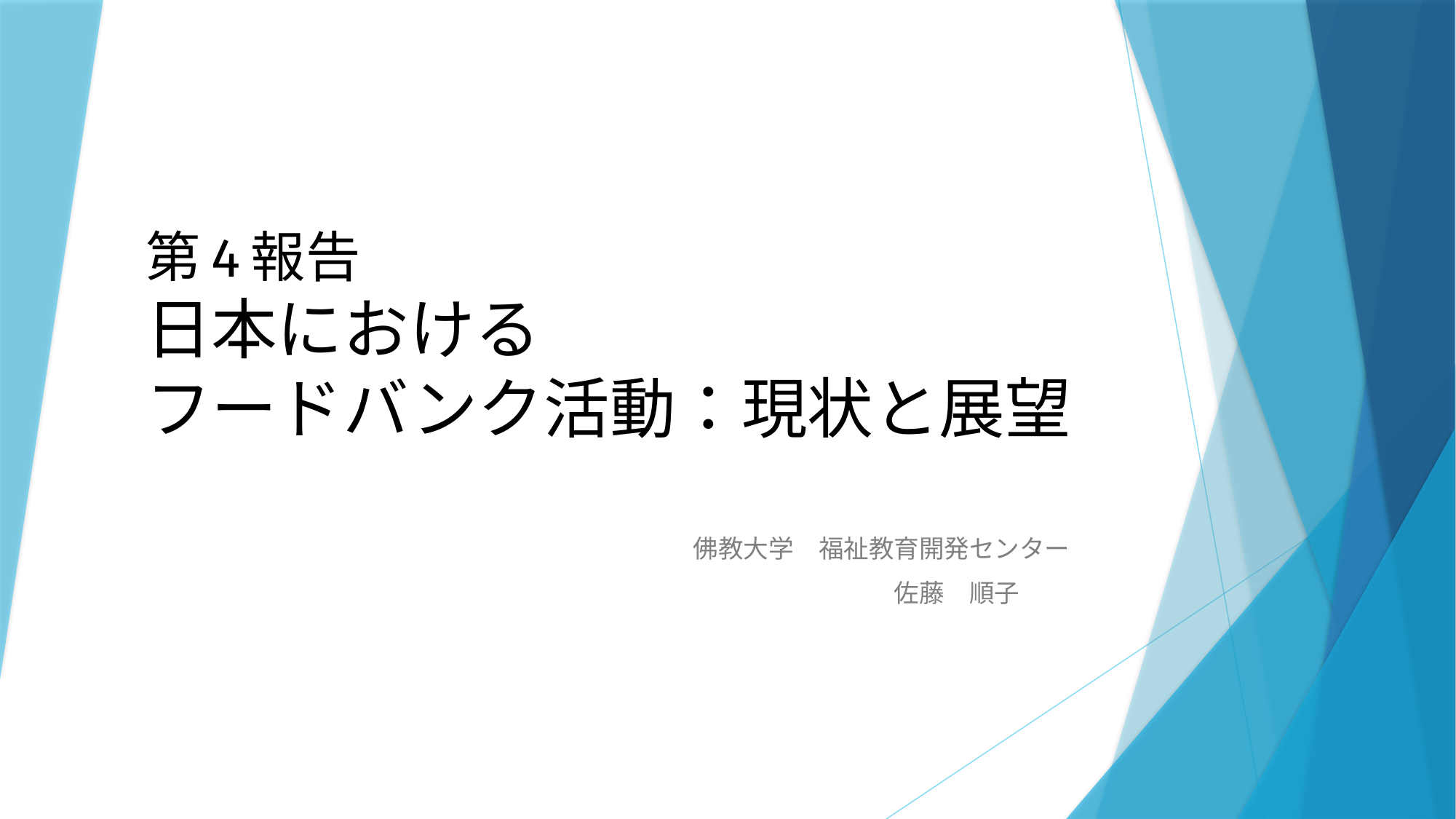

# 第4報告 日本における フードバンク活動：現状と展望

　　　　　　　　　　　　　　　　　　　　佛教大学　福祉教育開発センター
　　　　　　　　　　　　　　　　　　　　　　　　　　　　佐藤　順子